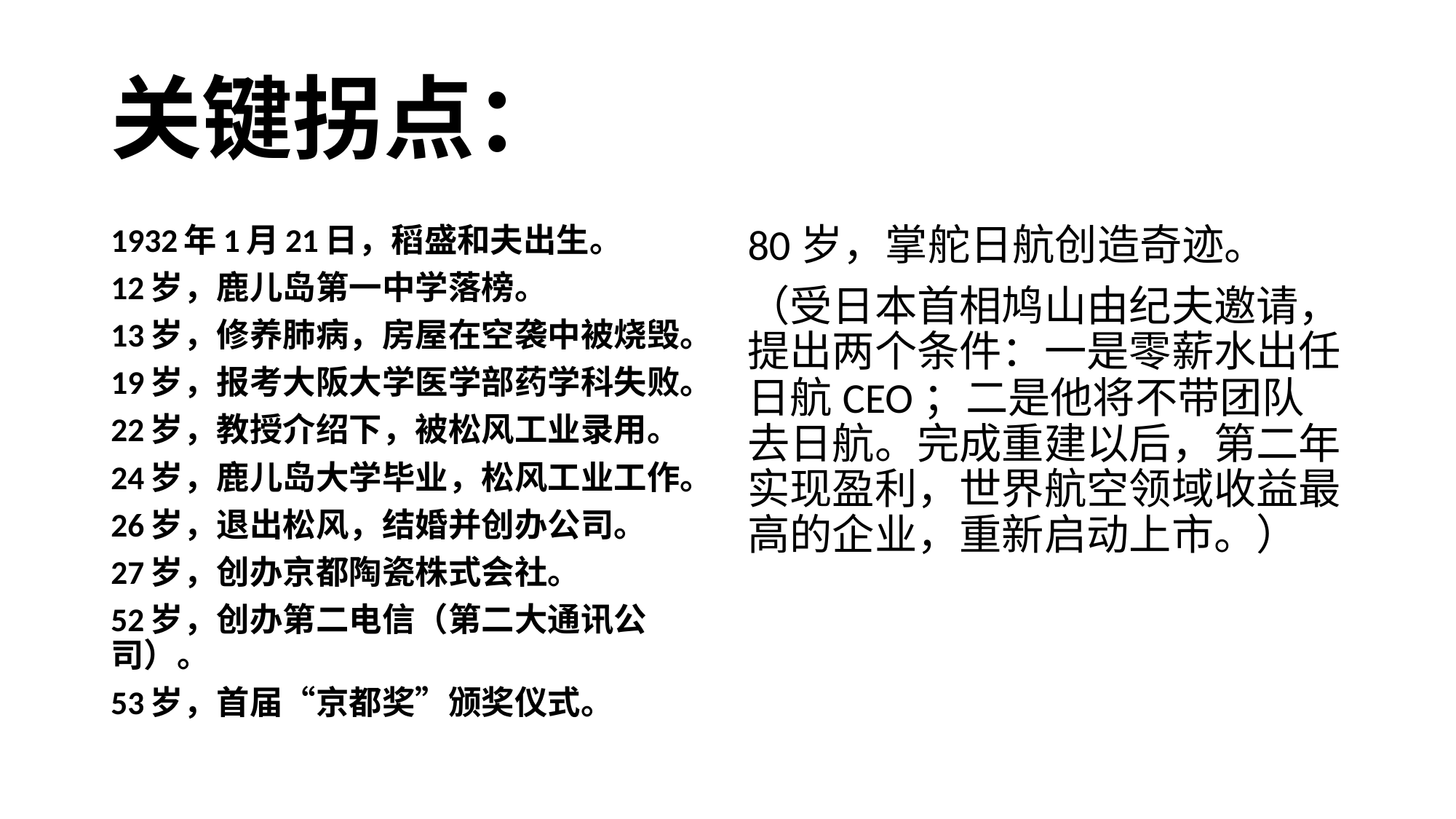

# 关键拐点：
1932年1月21日，稻盛和夫出生。
12岁，鹿儿岛第一中学落榜。
13岁，修养肺病，房屋在空袭中被烧毁。
19岁，报考大阪大学医学部药学科失败。
22岁，教授介绍下，被松风工业录用。
24岁，鹿儿岛大学毕业，松风工业工作。
26岁，退出松风，结婚并创办公司。
27岁，创办京都陶瓷株式会社。
52岁，创办第二电信（第二大通讯公司）。
53岁，首届“京都奖”颁奖仪式。
80岁，掌舵日航创造奇迹。
（受日本首相鸠山由纪夫邀请，提出两个条件：一是零薪水出任日航CEO；二是他将不带团队去日航。完成重建以后，第二年实现盈利，世界航空领域收益最高的企业，重新启动上市。）